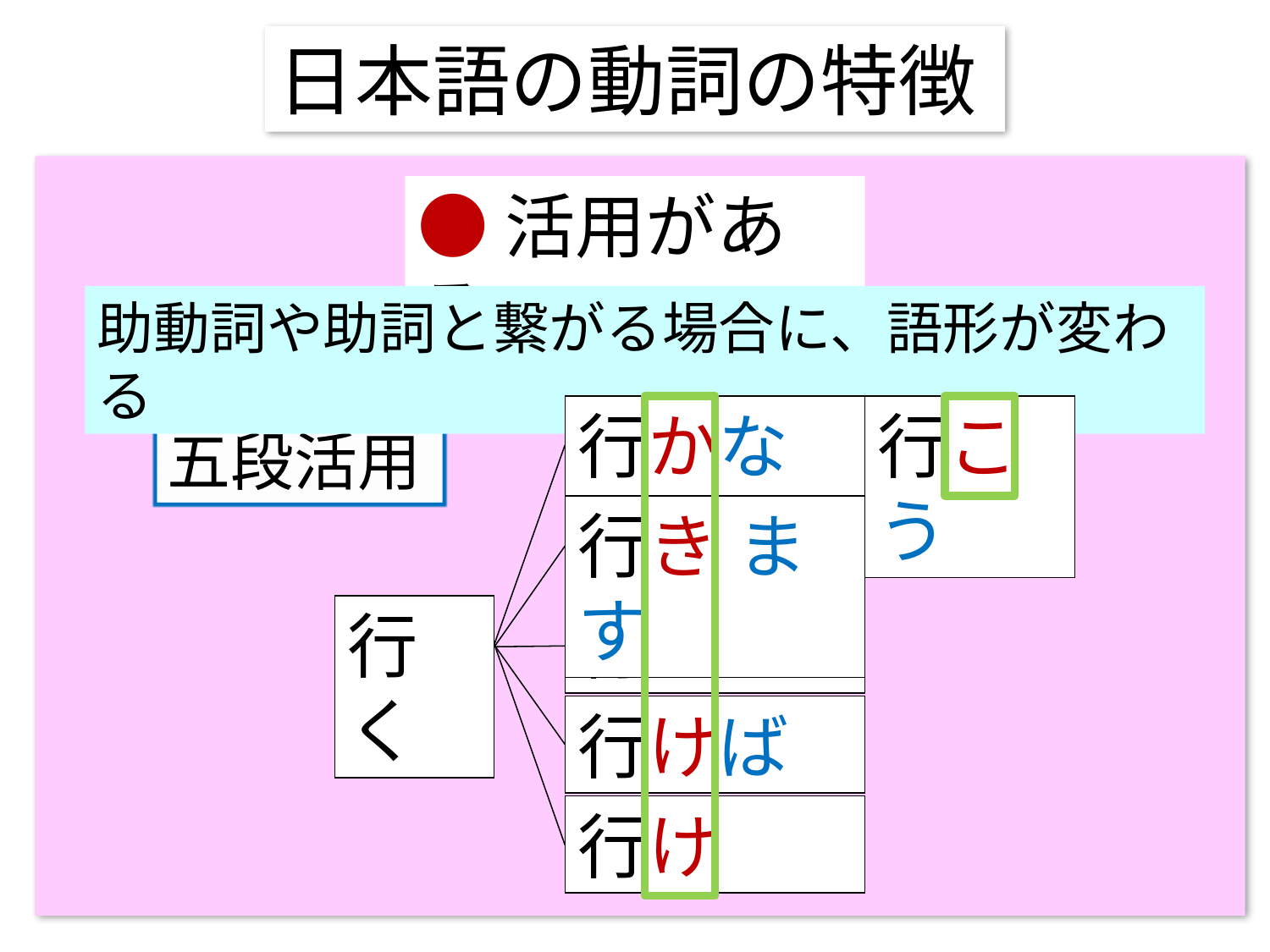

日本語の動詞の特徴

●活用がある
助動詞や助詞と繋がる場合に、語形が変わる
行かない
行こう
行き　ます
行く
行　く
行けば
行け

五段活用
鈴木さん